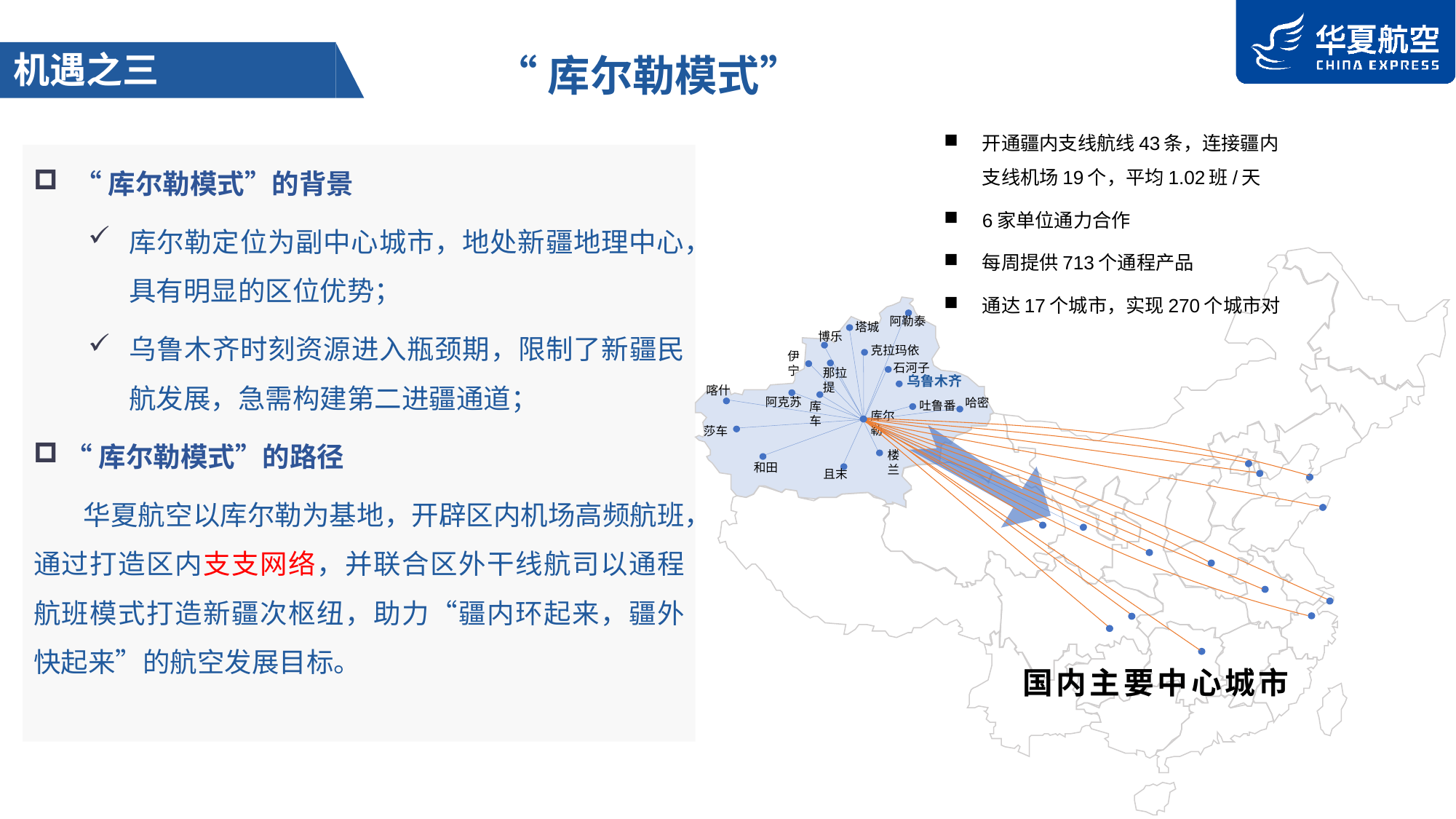

机遇之三
“库尔勒模式”
开通疆内支线航线43条，连接疆内支线机场19个，平均1.02班/天
6家单位通力合作
每周提供713个通程产品
通达17个城市，实现270个城市对
“库尔勒模式”的背景
库尔勒定位为副中心城市，地处新疆地理中心，具有明显的区位优势；
乌鲁木齐时刻资源进入瓶颈期，限制了新疆民航发展，急需构建第二进疆通道；
 “库尔勒模式”的路径
       华夏航空以库尔勒为基地，开辟区内机场高频航班，通过打造区内支支网络，并联合区外干线航司以通程航班模式打造新疆次枢纽，助力“疆内环起来，疆外快起来”的航空发展目标。

阿勒泰
塔城
博乐
克拉玛依
伊宁
石河子
那拉提
喀什
阿克苏
哈密
库车
吐鲁番
库尔勒
莎车
楼兰
和田
且末

乌鲁木齐

国内主要中心城市